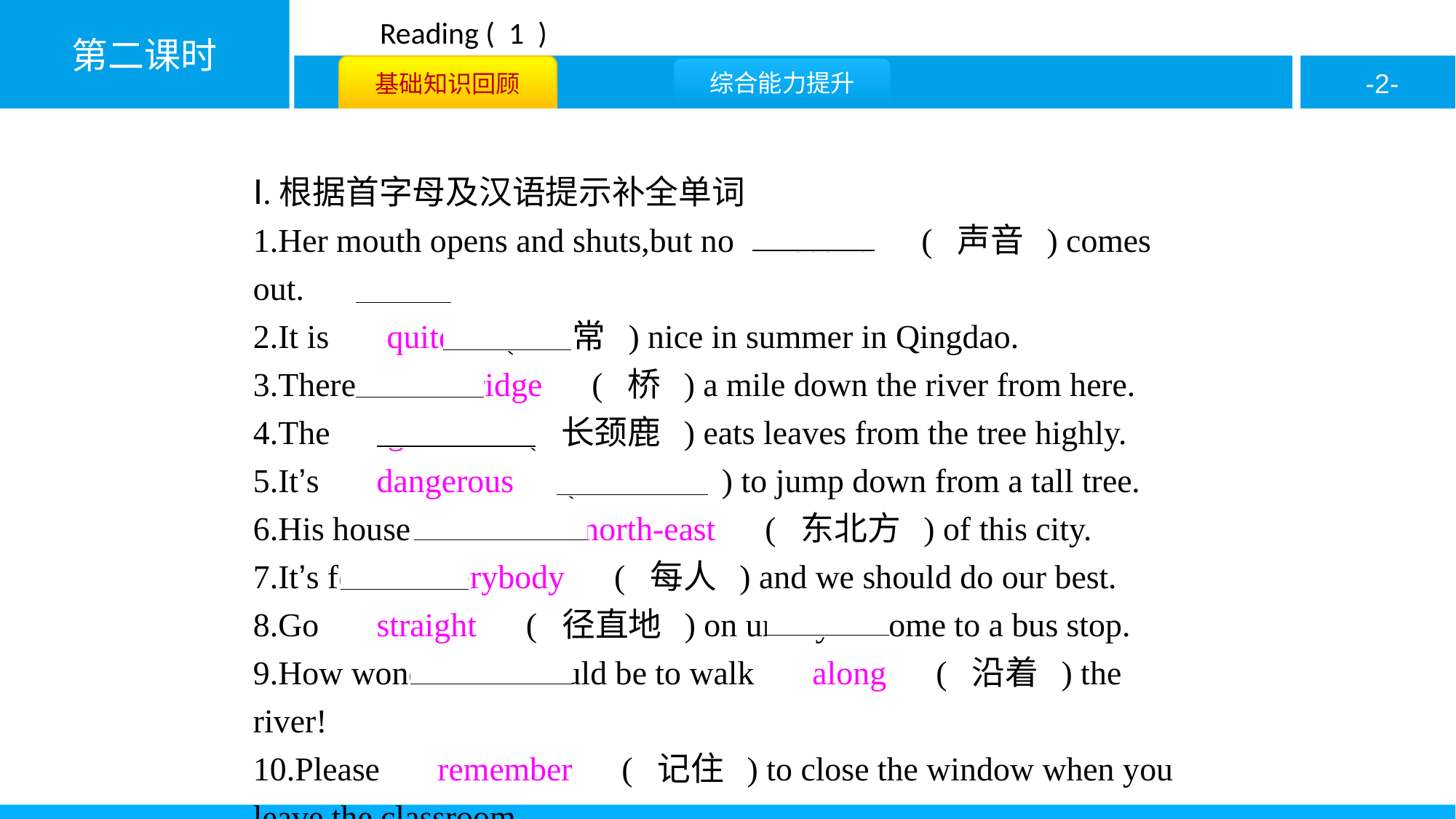

Ⅰ.根据首字母及汉语提示补全单词
1.Her mouth opens and shuts,but no 　sound　(  声音  ) comes out.
2.It is 　quite　(  非常  ) nice in summer in Qingdao.
3.There’s a 　bridge　(  桥  ) a mile down the river from here.
4.The 　giraffe　(  长颈鹿  ) eats leaves from the tree highly.
5.It’s 　dangerous　(  危险的  ) to jump down from a tall tree.
6.His house is in the 　north-east　(  东北方  ) of this city.
7.It’s for 　everybody　(  每人  ) and we should do our best.
8.Go 　straight　(  径直地  ) on until you come to a bus stop.
9.How wonderful it would be to walk 　along　(  沿着  ) the river!
10.Please 　remember　(  记住  ) to close the window when you leave the classroom.